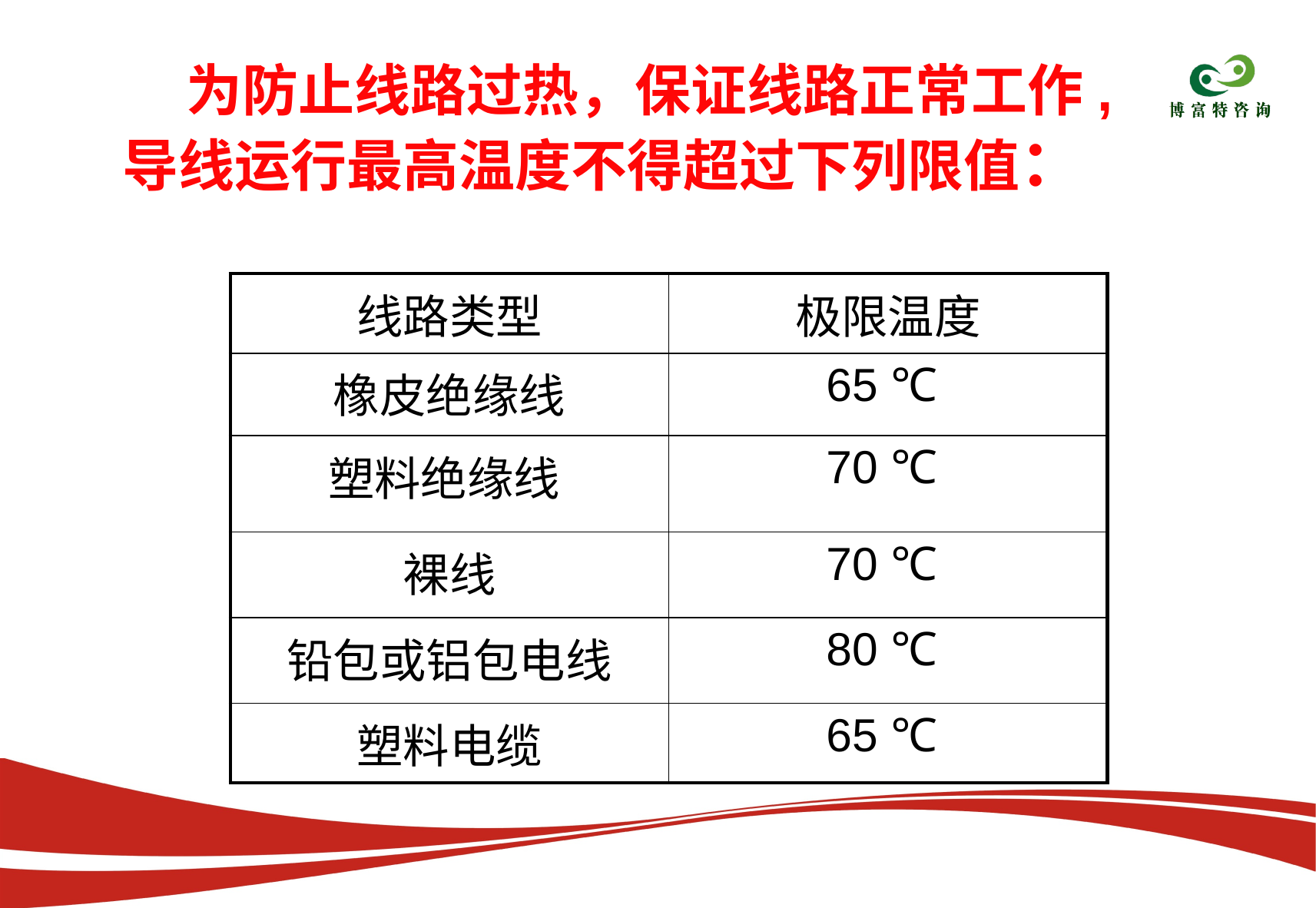

52
    为防止线路过热，保证线路正常工作,导线运行最高温度不得超过下列限值：
| 线路类型 | 极限温度 |
| --- | --- |
| 橡皮绝缘线 | 65 ℃ |
| 塑料绝缘线 | 70 ℃ |
| 裸线 | 70 ℃ |
| 铅包或铝包电线 | 80 ℃ |
| 塑料电缆 | 65 ℃ |